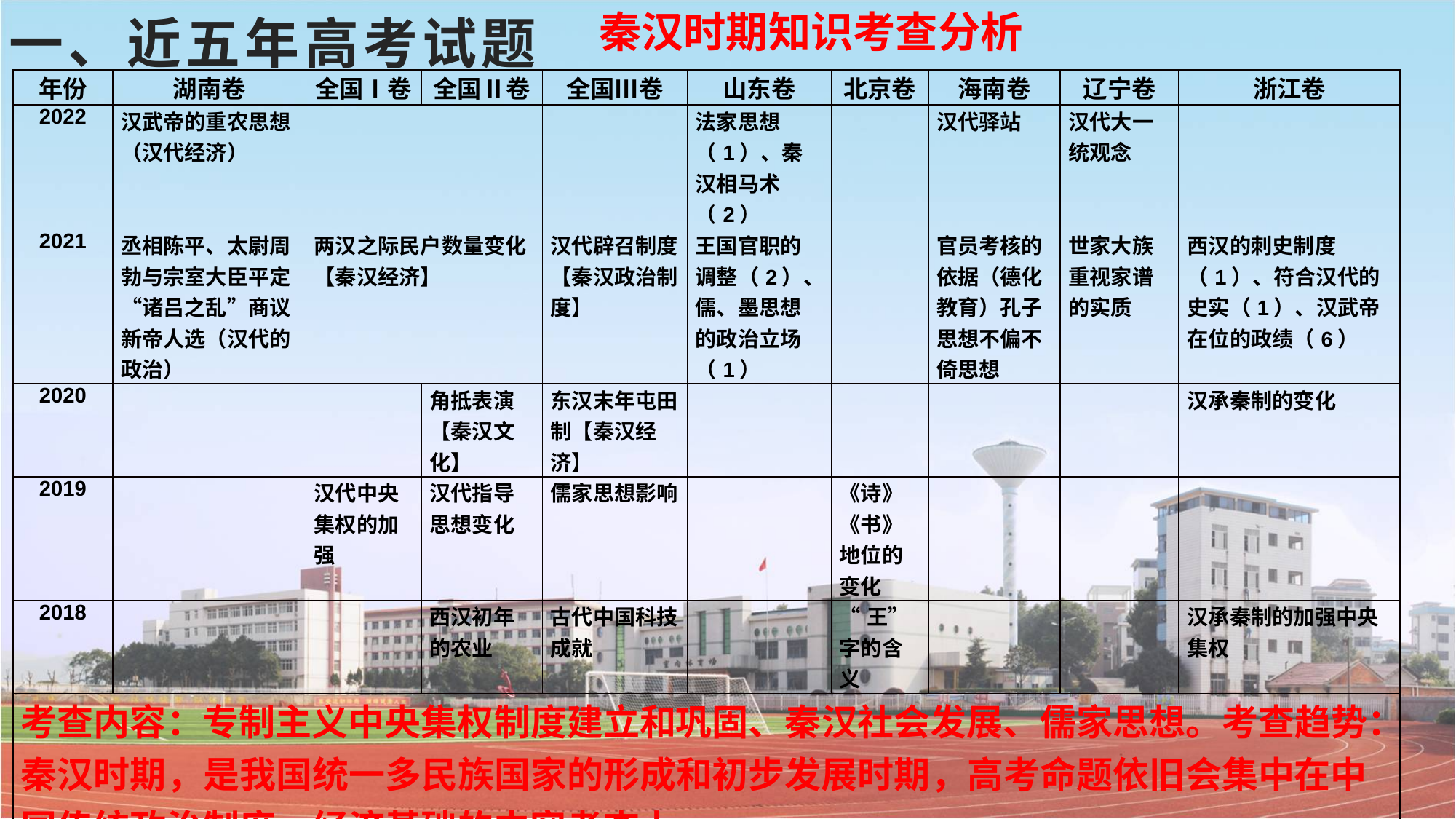

# 一、近五年高考试题
秦汉时期知识考查分析
| 年份 | 湖南卷 | 全国Ⅰ卷 | 全国Ⅱ卷 | 全国Ⅲ卷 | 山东卷 | 北京卷 | 海南卷 | 辽宁卷 | 浙江卷 |
| --- | --- | --- | --- | --- | --- | --- | --- | --- | --- |
| 2022 | 汉武帝的重农思想（汉代经济） |  |  |  | 法家思想（1）、秦汉相马术（2） |  | 汉代驿站 | 汉代大一统观念 |  |
| 2021 | 丞相陈平、太尉周勃与宗室大臣平定“诸吕之乱”商议新帝人选（汉代的政治） | 两汉之际民户数量变化【秦汉经济】 |  | 汉代辟召制度【秦汉政治制度】 | 王国官职的调整（2）、儒、墨思想的政治立场（1） |  | 官员考核的依据（德化教育）孔子思想不偏不倚思想 | 世家大族重视家谱的实质 | 西汉的刺史制度（1）、符合汉代的史实（1）、汉武帝在位的政绩（6） |
| 2020 |  |  | 角抵表演【秦汉文化】 | 东汉末年屯田制【秦汉经济】 |  |  |  |  | 汉承秦制的变化 |
| 2019 |  | 汉代中央集权的加强 | 汉代指导思想变化 | 儒家思想影响 |  | 《诗》《书》地位的变化 |  |  |  |
| 2018 |  |  | 西汉初年的农业 | 古代中国科技成就 |  | “王”字的含义 |  |  | 汉承秦制的加强中央集权 |
| 考查内容：专制主义中央集权制度建立和巩固、秦汉社会发展、儒家思想。考查趋势：秦汉时期，是我国统一多民族国家的形成和初步发展时期，高考命题依旧会集中在中国传统政治制度、经济基础的内容考查上。 |  |  |  |  |  |  |  |  |  |